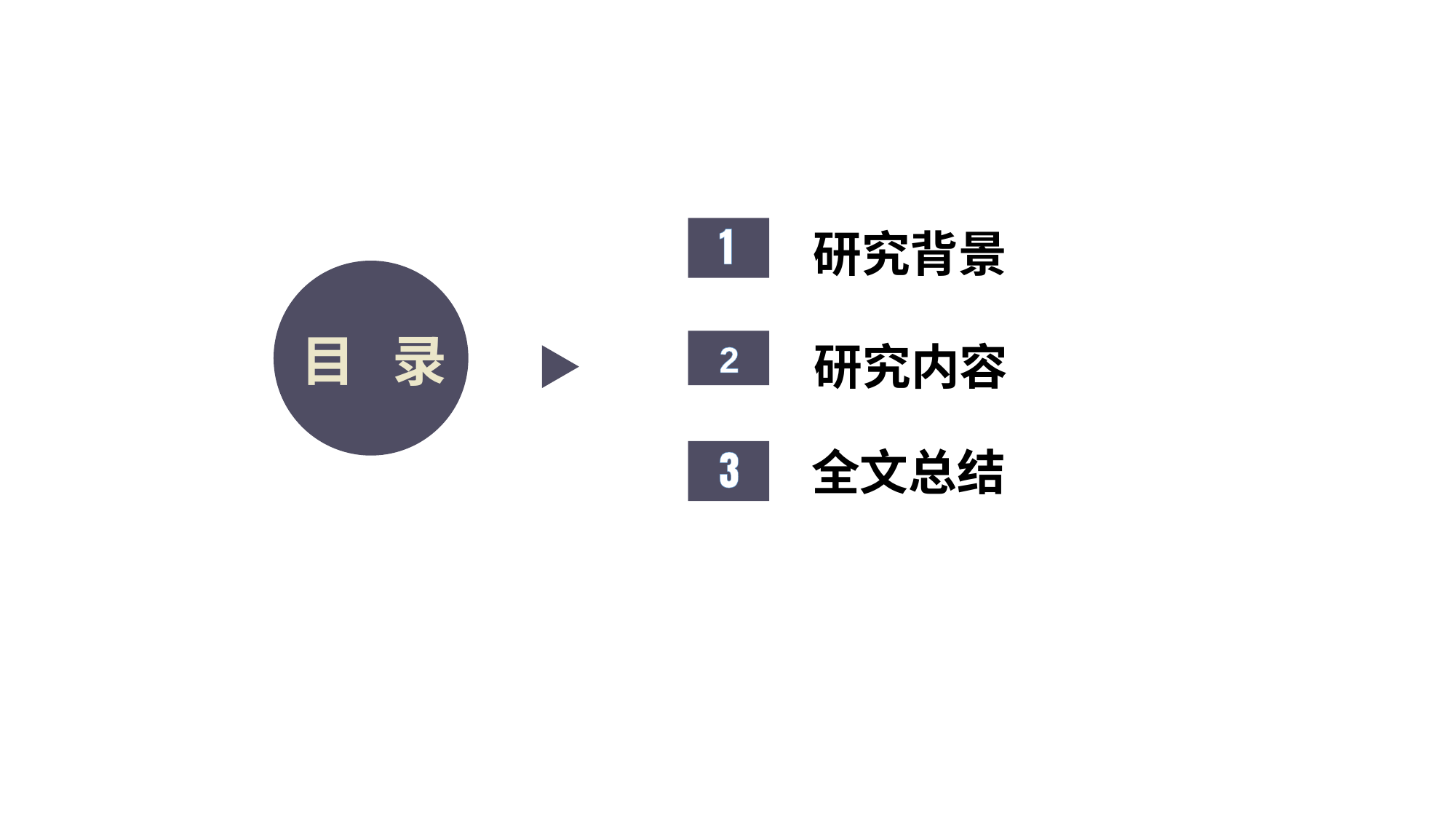

1
研究背景

目   录
  2
研究内容

全文总结
  3